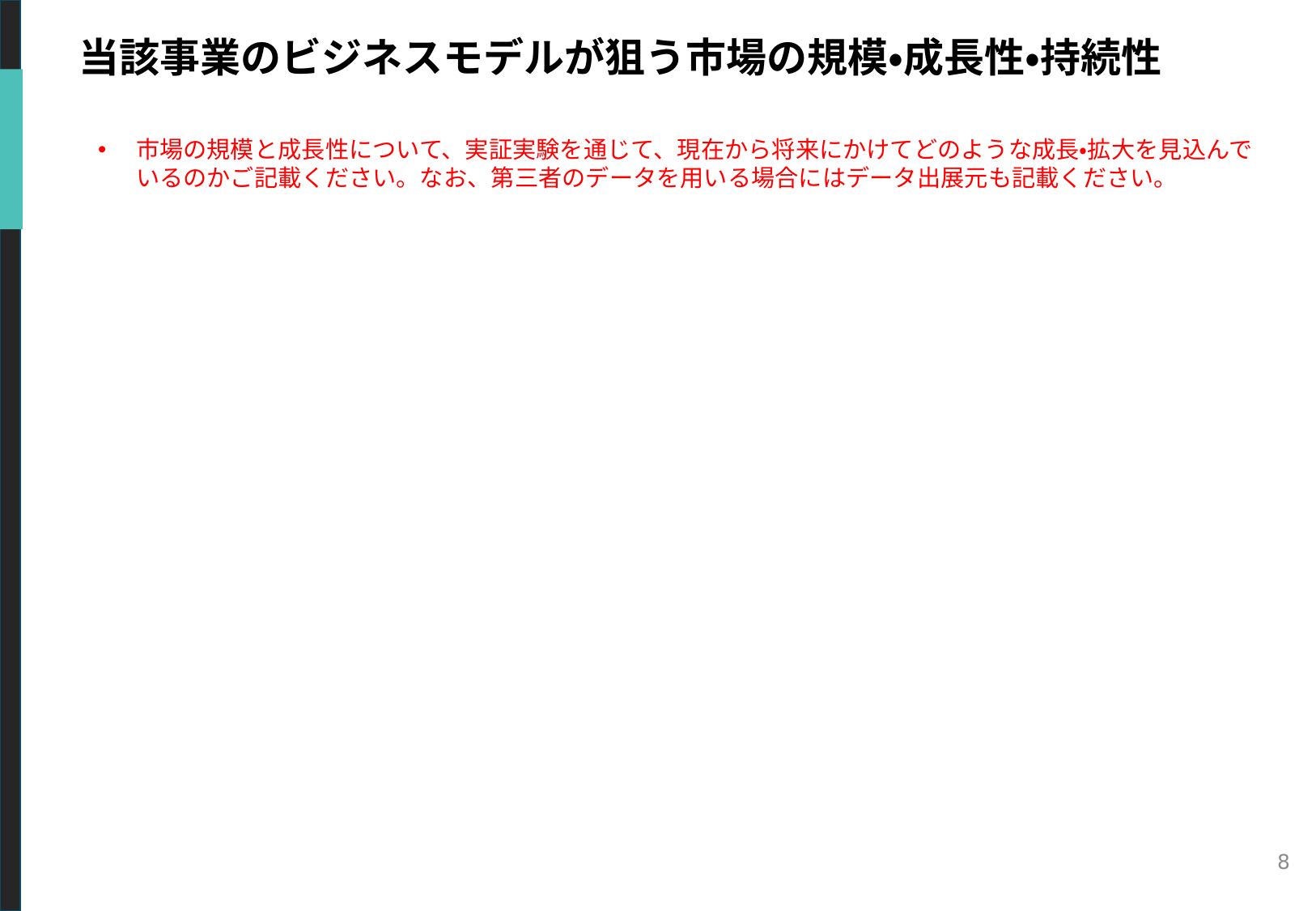

当該事業のビジネスモデルが狙う市場の規模・成長性・持続性

市場の規模と成長性について、実証実験を通じて、現在から将来にかけてどのような成長・拡大を見込んでいるのかご記載ください。なお、第三者のデータを用いる場合にはデータ出展元も記載ください。

8